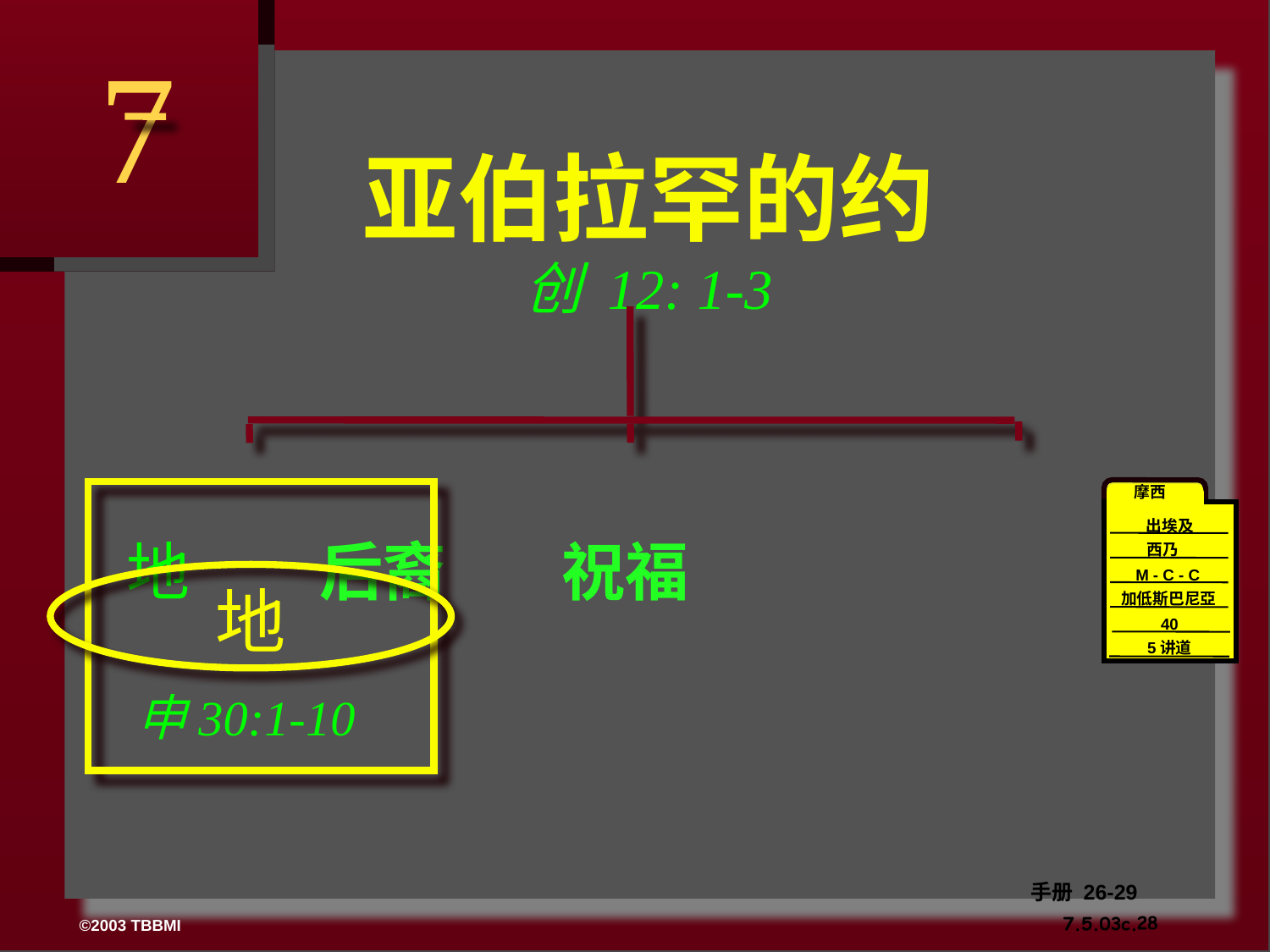

7

亚伯拉罕的约
创 12: 1-3

     地         后裔        祝福

摩西

出埃及

西乃

M - C - C

加低斯巴尼亞
40

40

5讲道

地

申30:1-10

手册 26-29
28